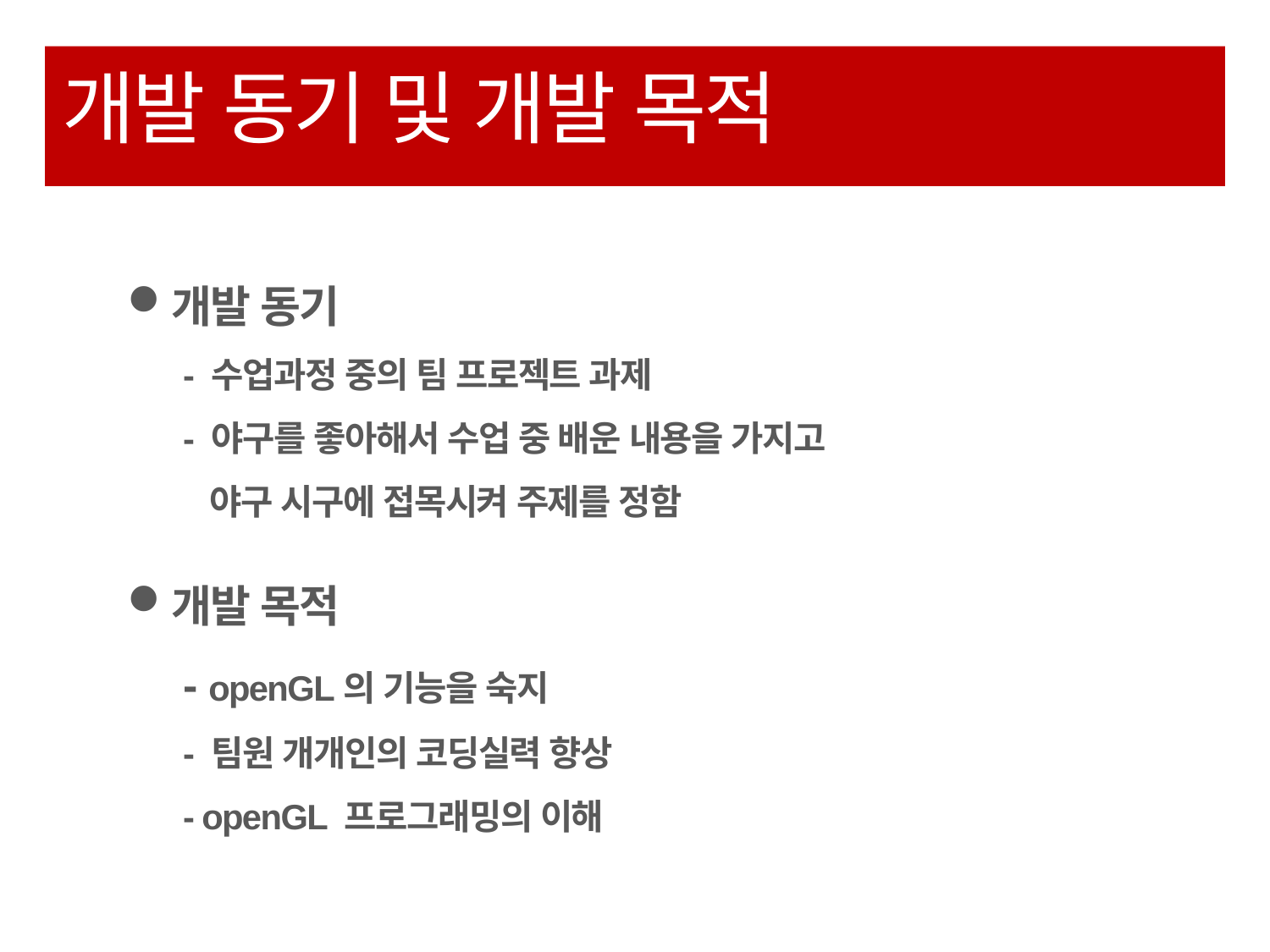

# 개발 동기 및 개발 목적
개발 동기
- 수업과정 중의 팀 프로젝트 과제
- 야구를 좋아해서 수업 중 배운 내용을 가지고
  야구 시구에 접목시켜 주제를 정함
개발 목적
- openGL의 기능을 숙지
- 팀원 개개인의 코딩실력 향상
- openGL 프로그래밍의 이해